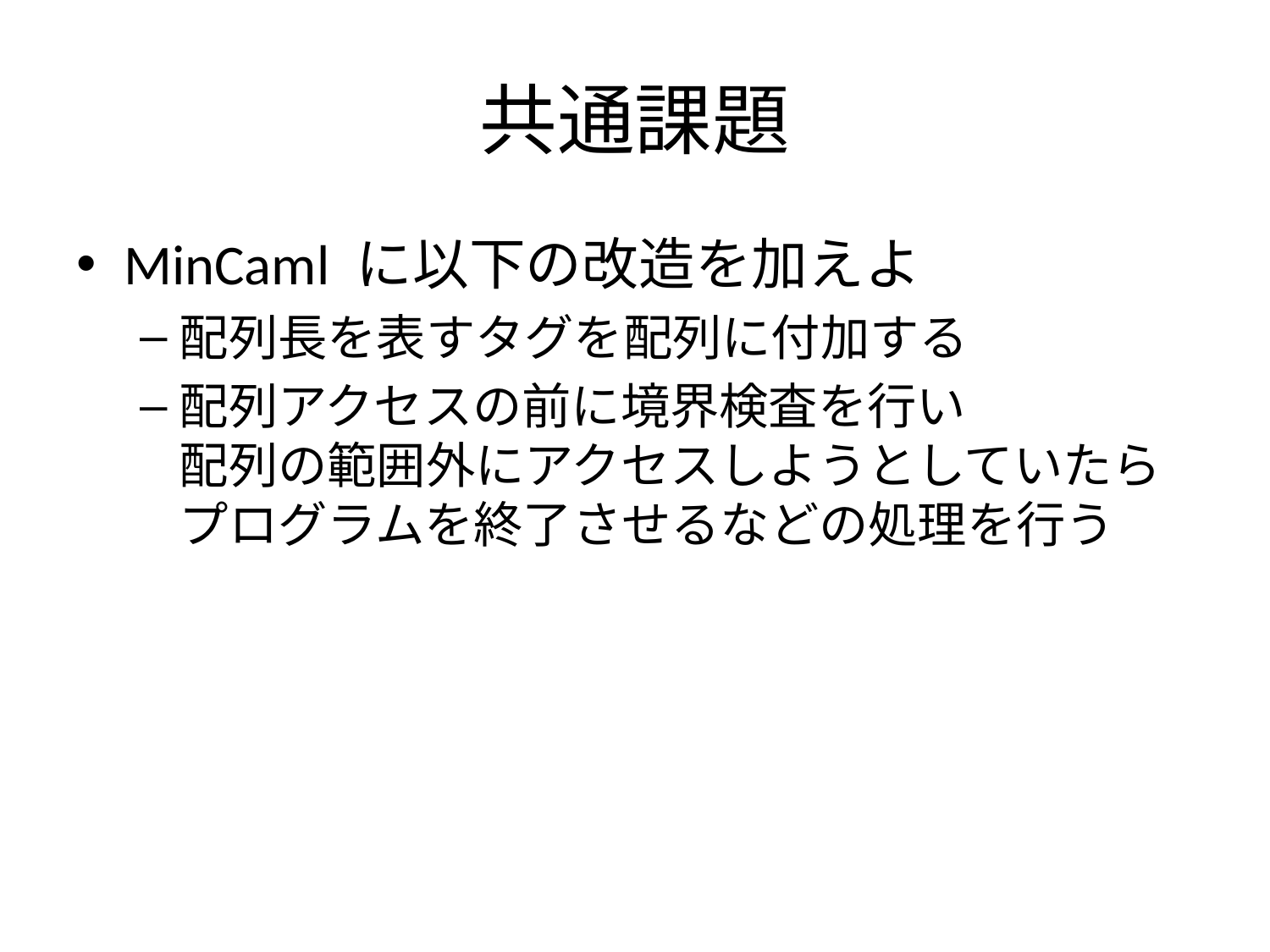

# 共通課題
MinCaml に以下の改造を加えよ
配列長を表すタグを配列に付加する
配列アクセスの前に境界検査を行い
配列の範囲外にアクセスしようとしていたら
プログラムを終了させるなどの処理を行う